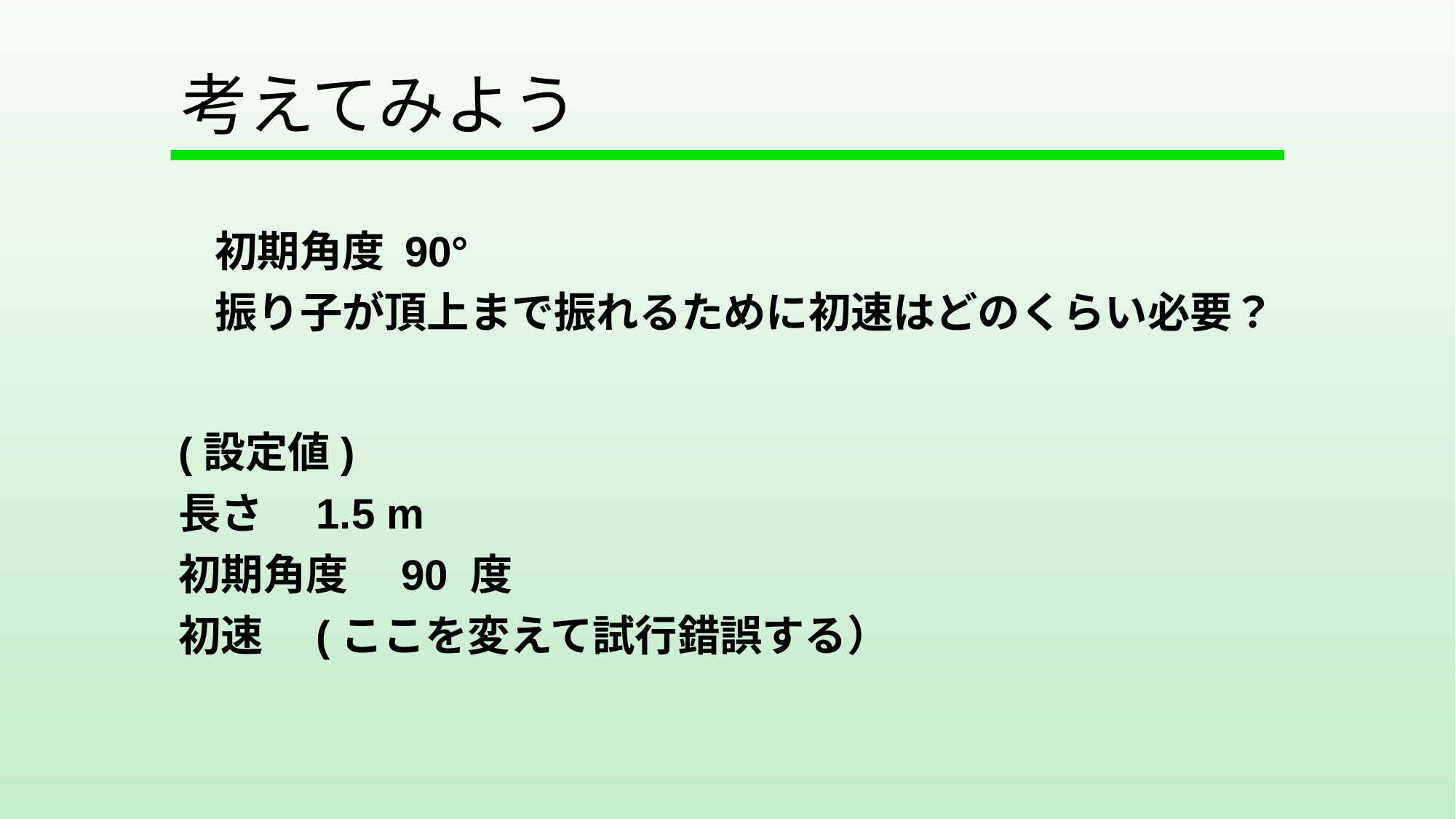

# 考えてみよう
初期角度 90°
振り子が頂上まで振れるために初速はどのくらい必要？
(設定値)
長さ　1.5 m
初期角度　90 度
初速　(ここを変えて試行錯誤する）